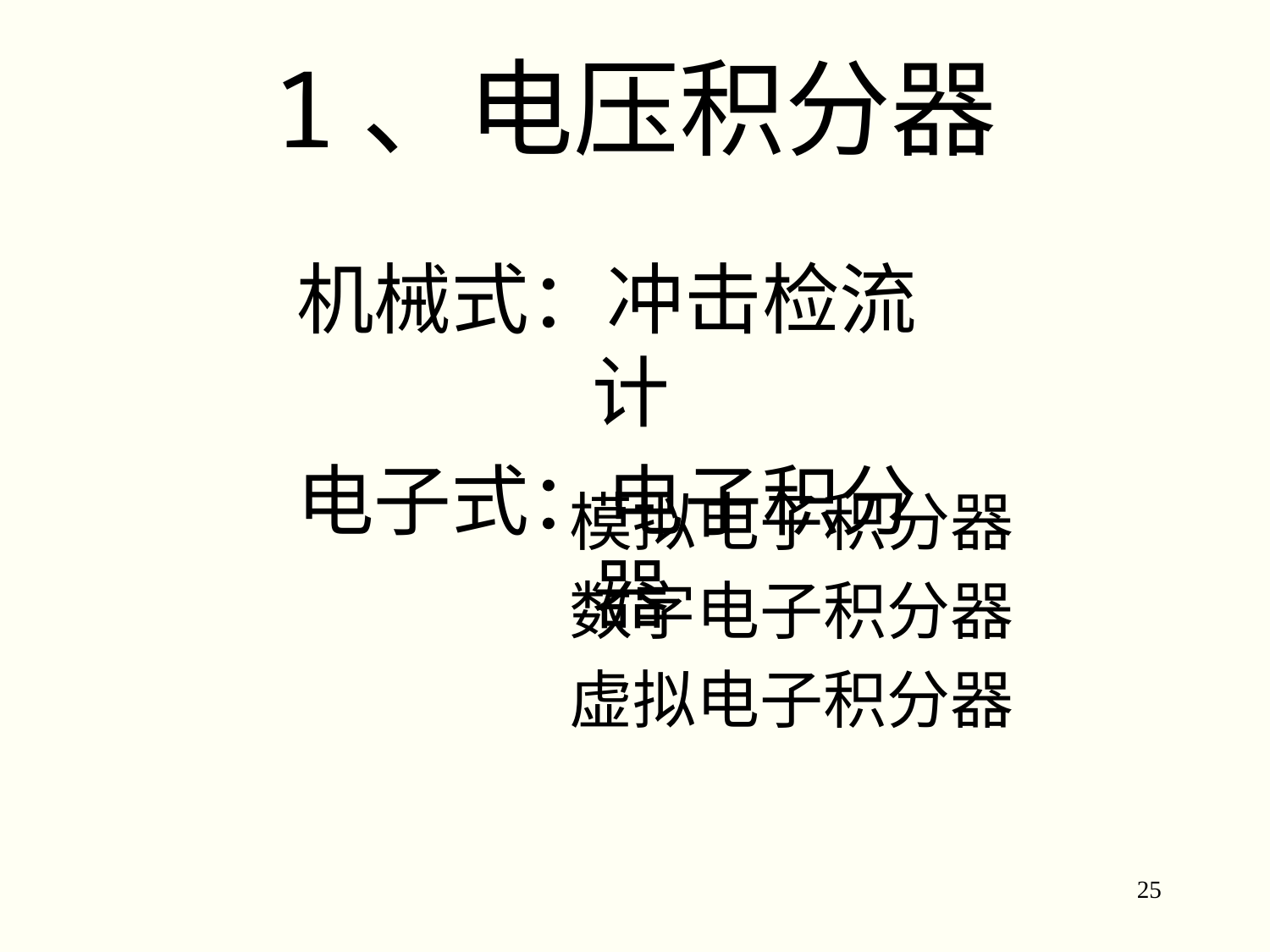

# 1、电压积分器
机械式：冲击检流计
电子式：电子积分器
模拟电子积分器
数字电子积分器
虚拟电子积分器
25